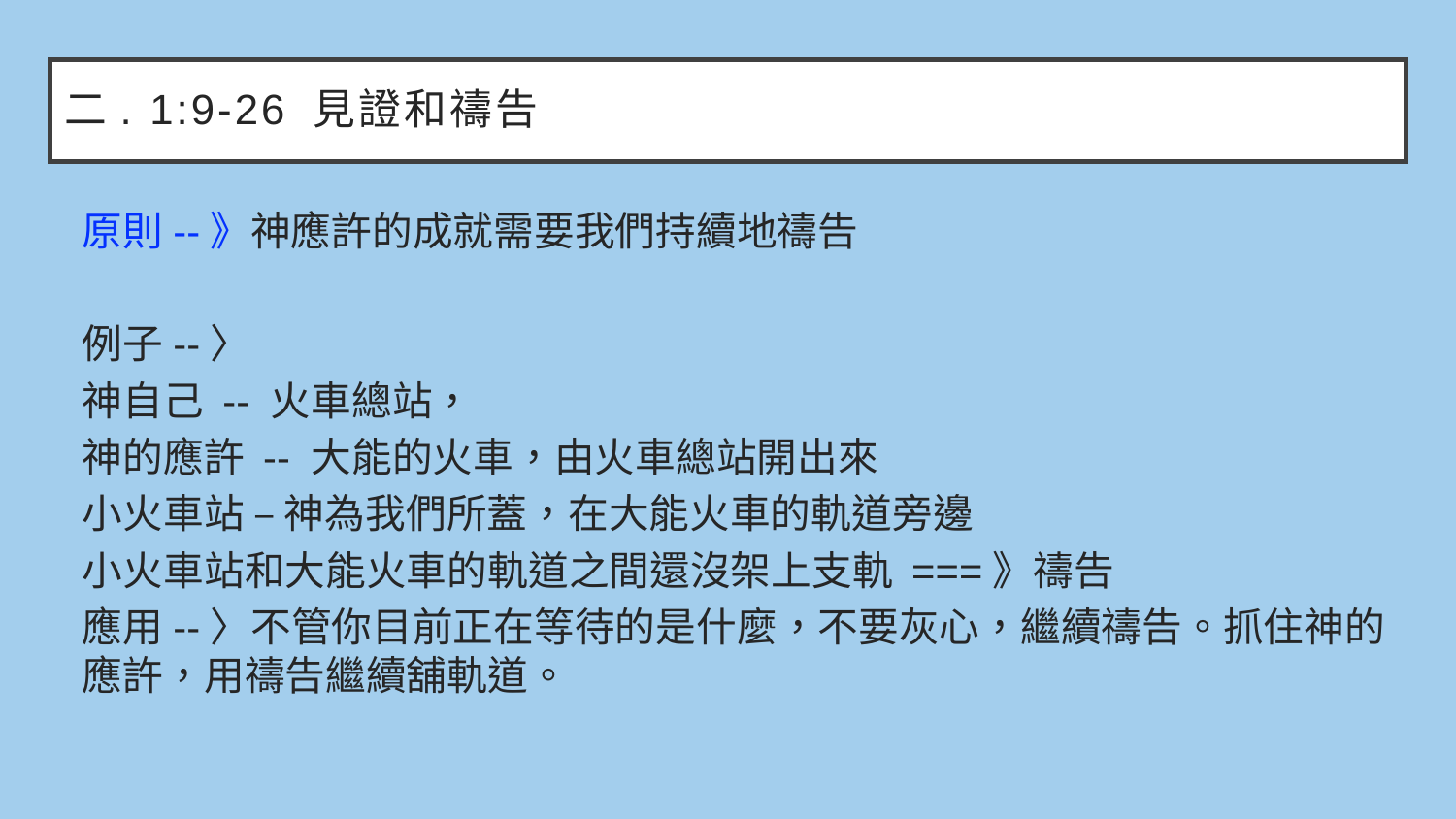

# 二. 1:9-26 見證和禱告
原則--》神應許的成就需要我們持續地禱告

例子--〉
神自己 -- 火車總站，
神的應許 -- 大能的火車，由火車總站開出來
小火車站 – 神為我們所蓋，在大能火車的軌道旁邊
小火車站和大能火車的軌道之間還沒架上支軌 ===》禱告
應用--〉不管你目前正在等待的是什麼，不要灰心，繼續禱告。抓住神的應許，用禱告繼續舖軌道。